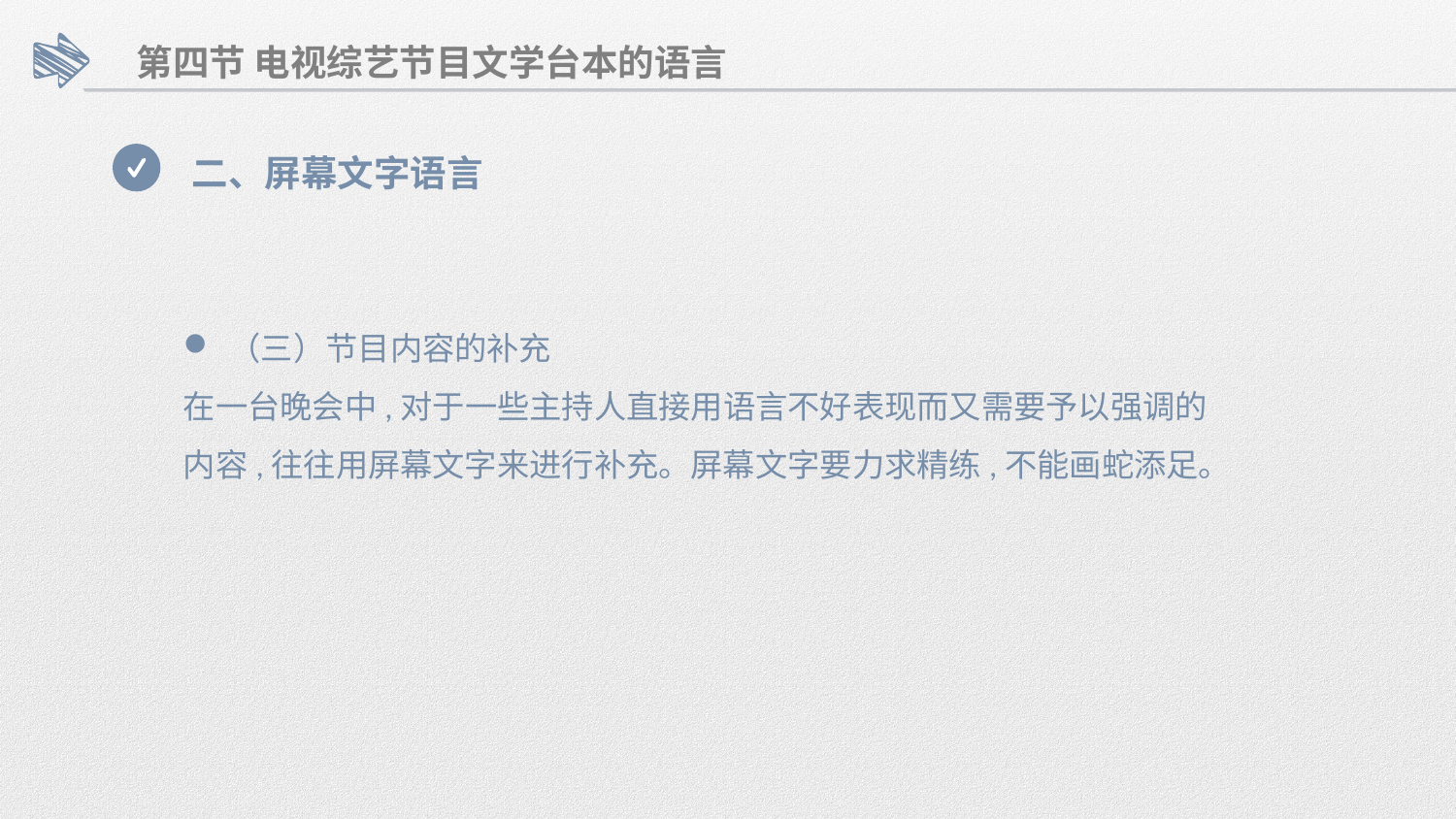

第四节 电视综艺节目文学台本的语言
二、屏幕文字语言

（三）节目内容的补充
在一台晚会中,对于一些主持人直接用语言不好表现而又需要予以强调的
内容,往往用屏幕文字来进行补充。屏幕文字要力求精练,不能画蛇添足。